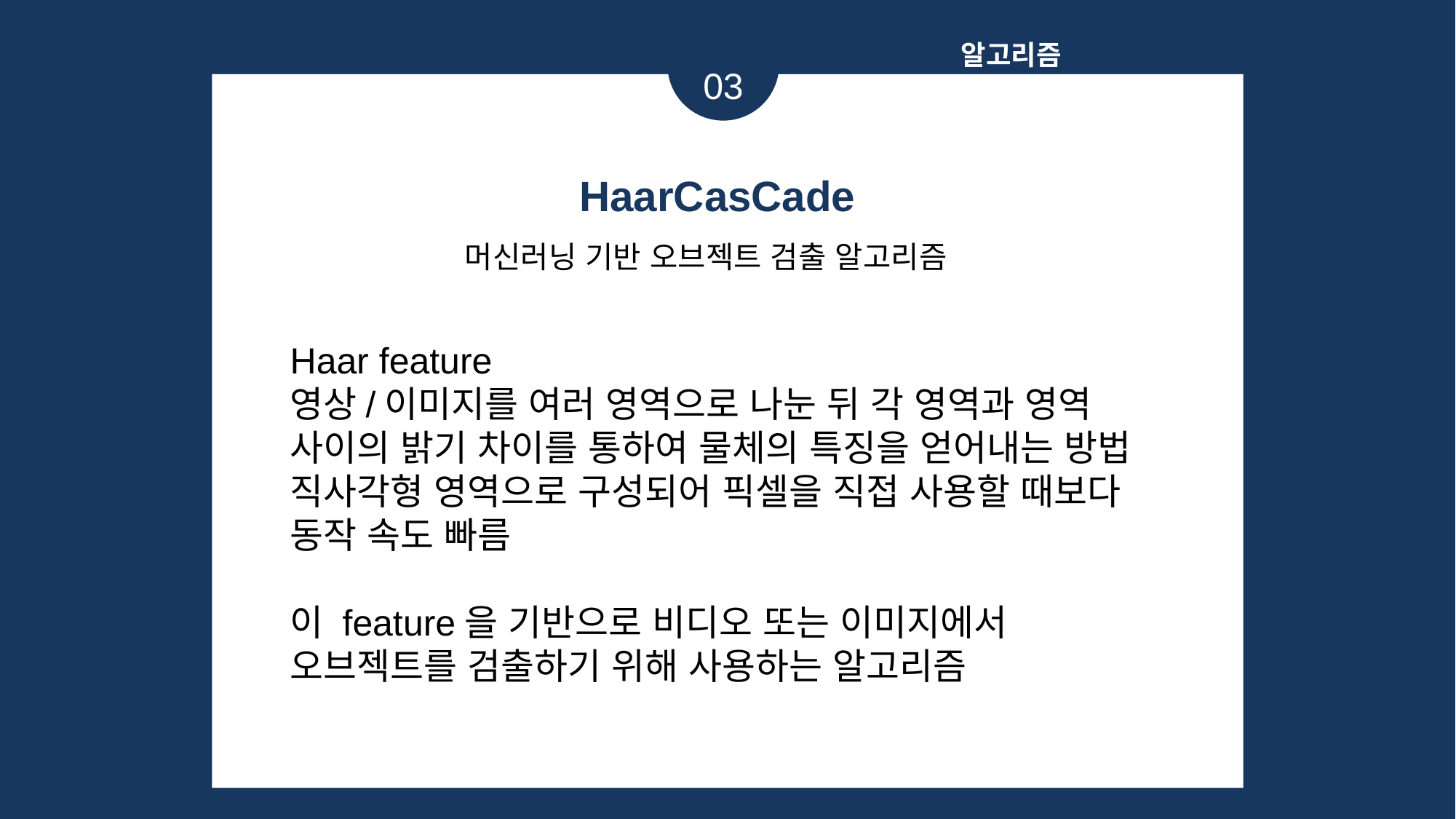

알고리즘
03
실시간 컴퓨터 비전을 목적으로 한 프로그래밍 라이브러리

HaarCasCade
머신러닝 기반 오브젝트 검출 알고리즘
Haar feature
영상/이미지를 여러 영역으로 나눈 뒤 각 영역과 영역 사이의 밝기 차이를 통하여 물체의 특징을 얻어내는 방법
직사각형 영역으로 구성되어 픽셀을 직접 사용할 때보다 동작 속도 빠름

이 feature을 기반으로 비디오 또는 이미지에서 오브젝트를 검출하기 위해 사용하는 알고리즘